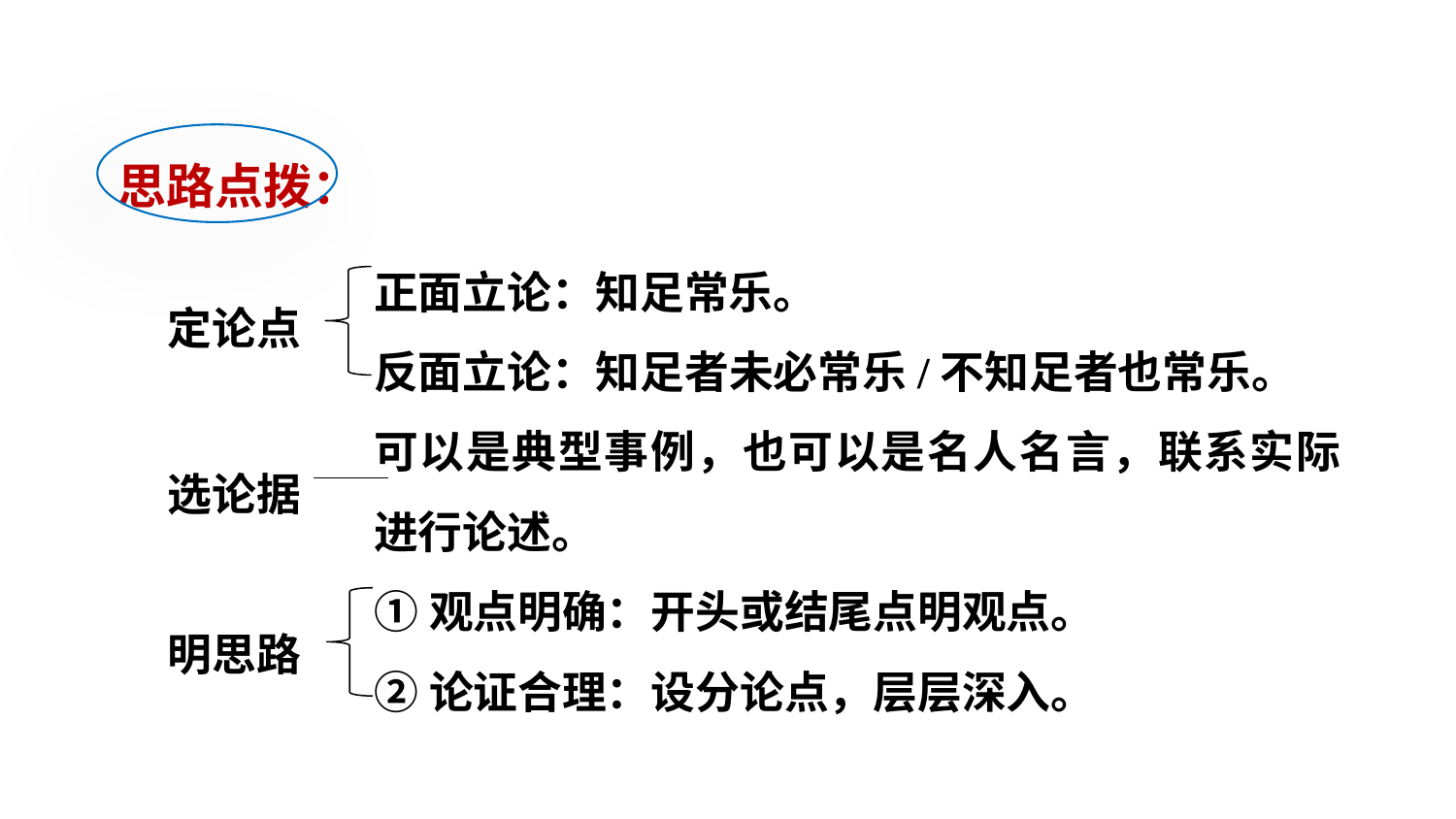

写作实践
思路点拨：

正面立论：知足常乐。
反面立论：知足者未必常乐/不知足者也常乐。
可以是典型事例，也可以是名人名言，联系实际进行论述。
①观点明确：开头或结尾点明观点。
②论证合理：设分论点，层层深入。

定论点
选论据

明思路